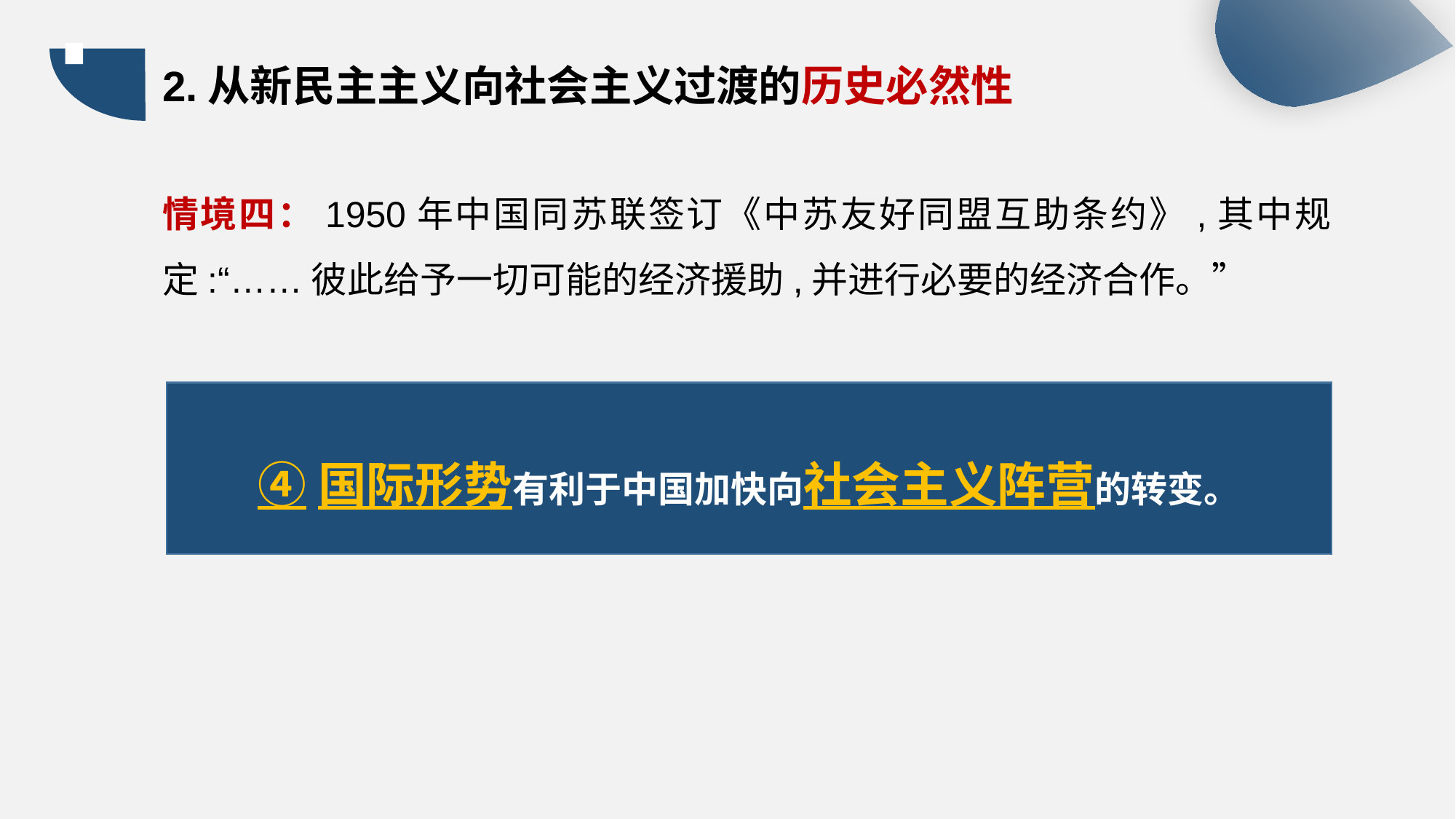

2.从新民主主义向社会主义过渡的历史必然性
情境四：1950年中国同苏联签订《中苏友好同盟互助条约》,其中规定:“……彼此给予一切可能的经济援助,并进行必要的经济合作。”
④国际形势有利于中国加快向社会主义阵营的转变。